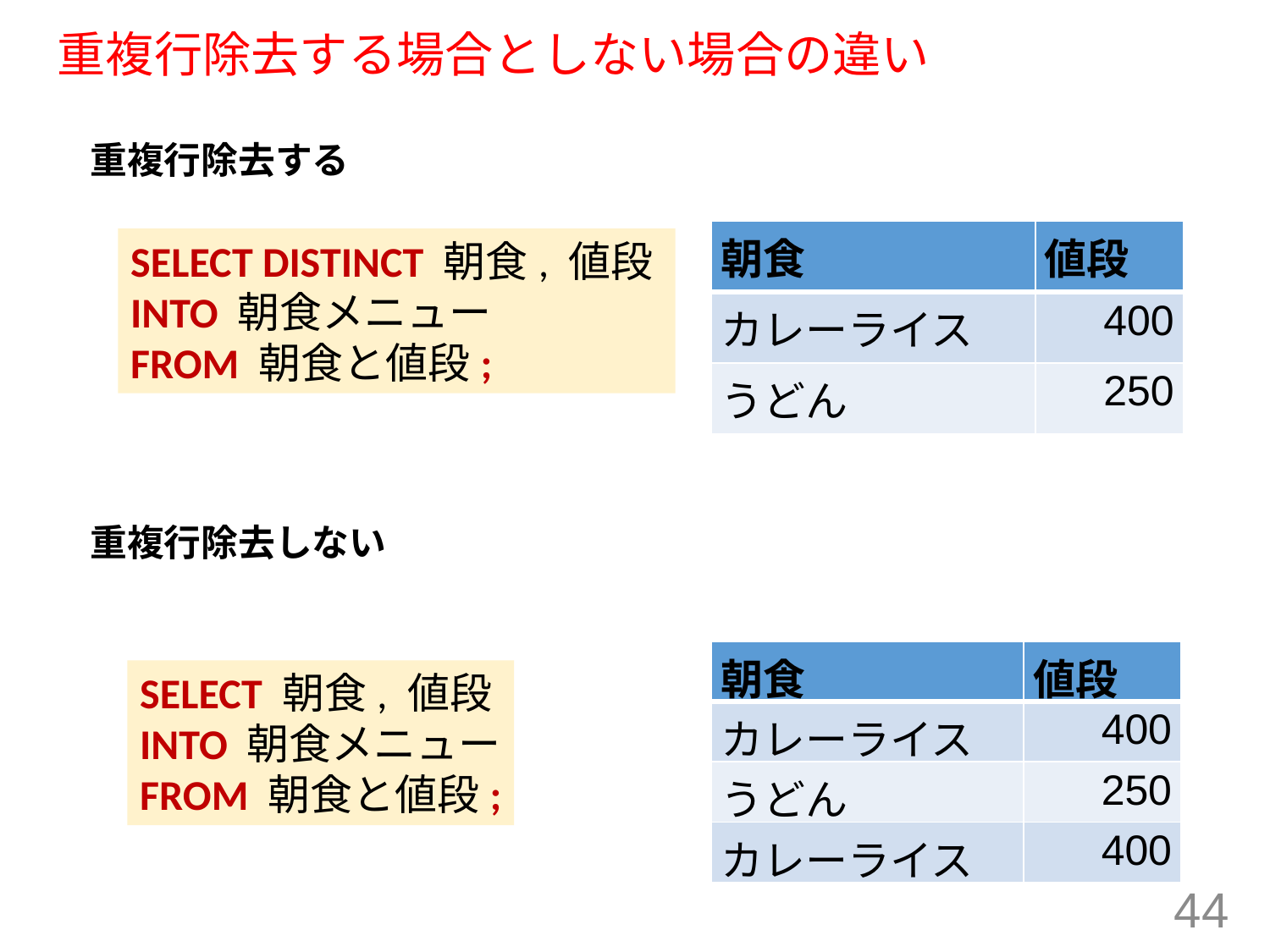

# 重複行除去する場合としない場合の違い
重複行除去する
| 朝食 | 値段 |
| --- | --- |
| カレーライス | 400 |
| うどん | 250 |
SELECT DISTINCT 朝食, 値段
INTO 朝食メニュー
FROM 朝食と値段;
重複行除去しない
| 朝食 | 値段 |
| --- | --- |
| カレーライス | 400 |
| うどん | 250 |
| カレーライス | 400 |
SELECT 朝食, 値段
INTO 朝食メニュー
FROM 朝食と値段;
44